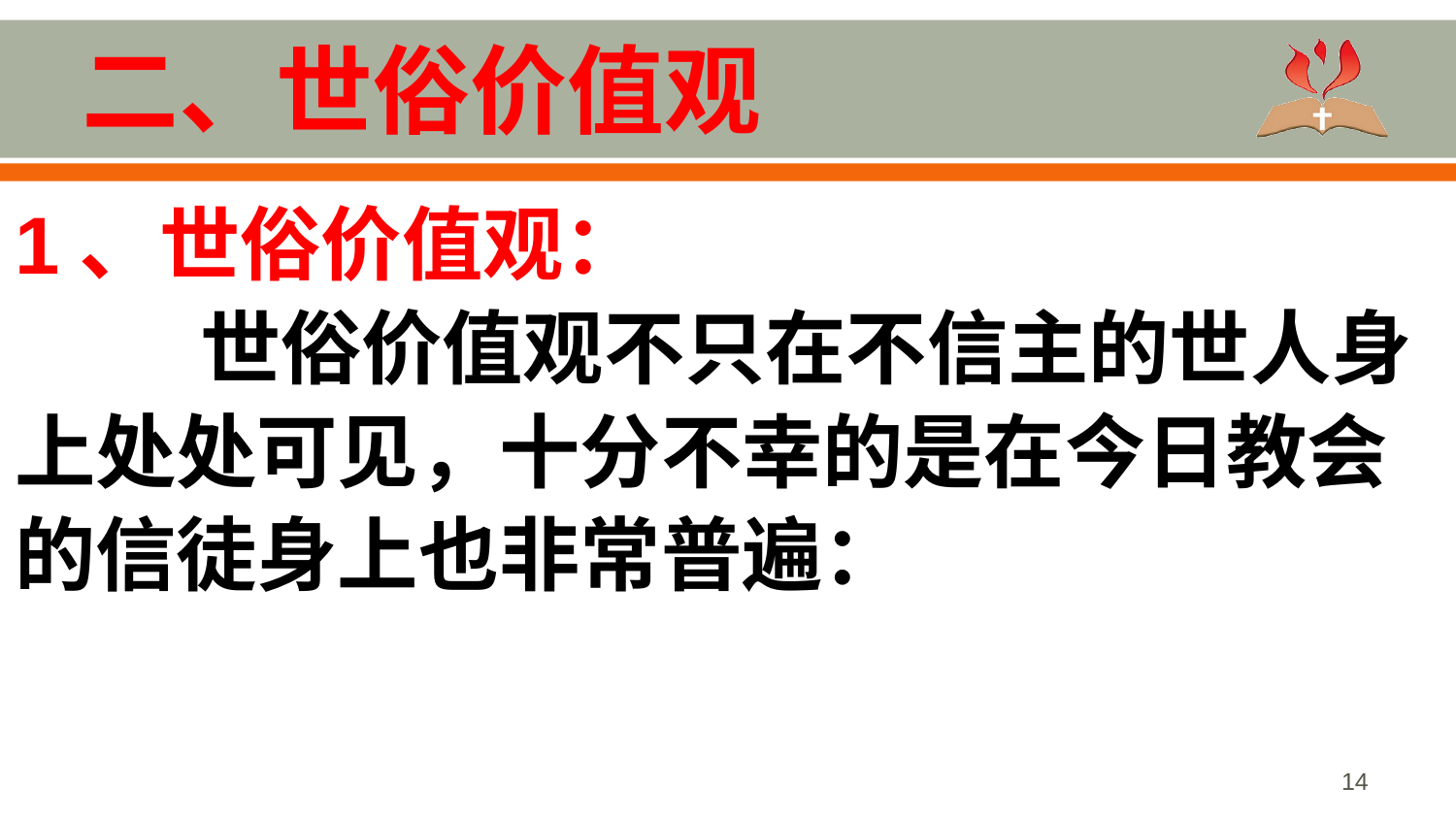

# 二、世俗价值观
1、世俗价值观：
         世俗价值观不只在不信主的世人身上处处可见，十分不幸的是在今日教会的信徒身上也非常普遍：
14